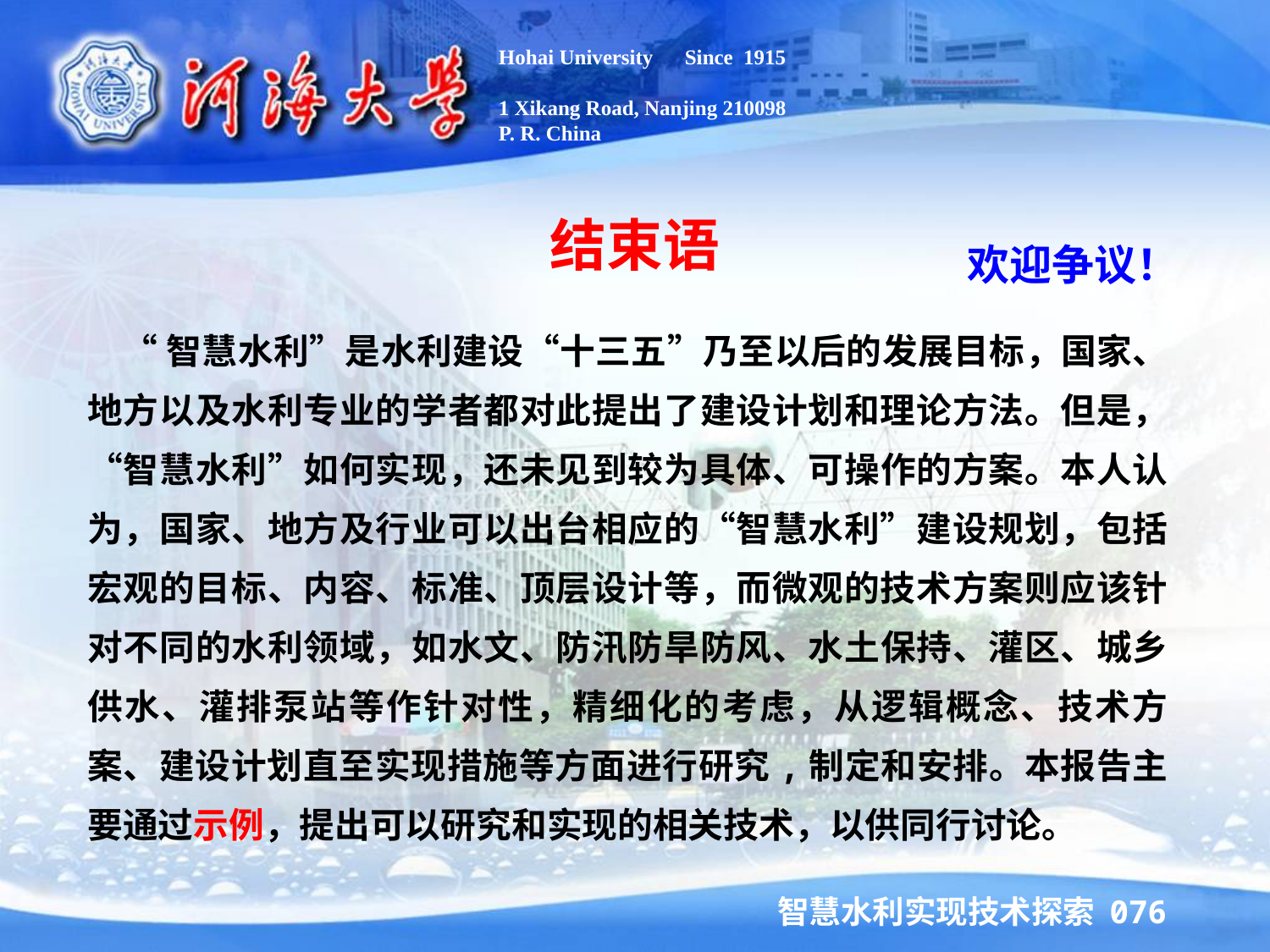

Hohai University      Since  1915
1 Xikang Road, Nanjing 210098
P. R. China
结束语
欢迎争议！
    “智慧水利”是水利建设“十三五”乃至以后的发展目标，国家、地方以及水利专业的学者都对此提出了建设计划和理论方法。但是，“智慧水利”如何实现，还未见到较为具体、可操作的方案。本人认为，国家、地方及行业可以出台相应的“智慧水利”建设规划，包括宏观的目标、内容、标准、顶层设计等，而微观的技术方案则应该针对不同的水利领域，如水文、防汛防旱防风、水土保持、灌区、城乡供水、灌排泵站等作针对性，精细化的考虑，从逻辑概念、技术方案、建设计划直至实现措施等方面进行研究,制定和安排。本报告主要通过示例，提出可以研究和实现的相关技术，以供同行讨论。
智慧水利实现技术探索 076